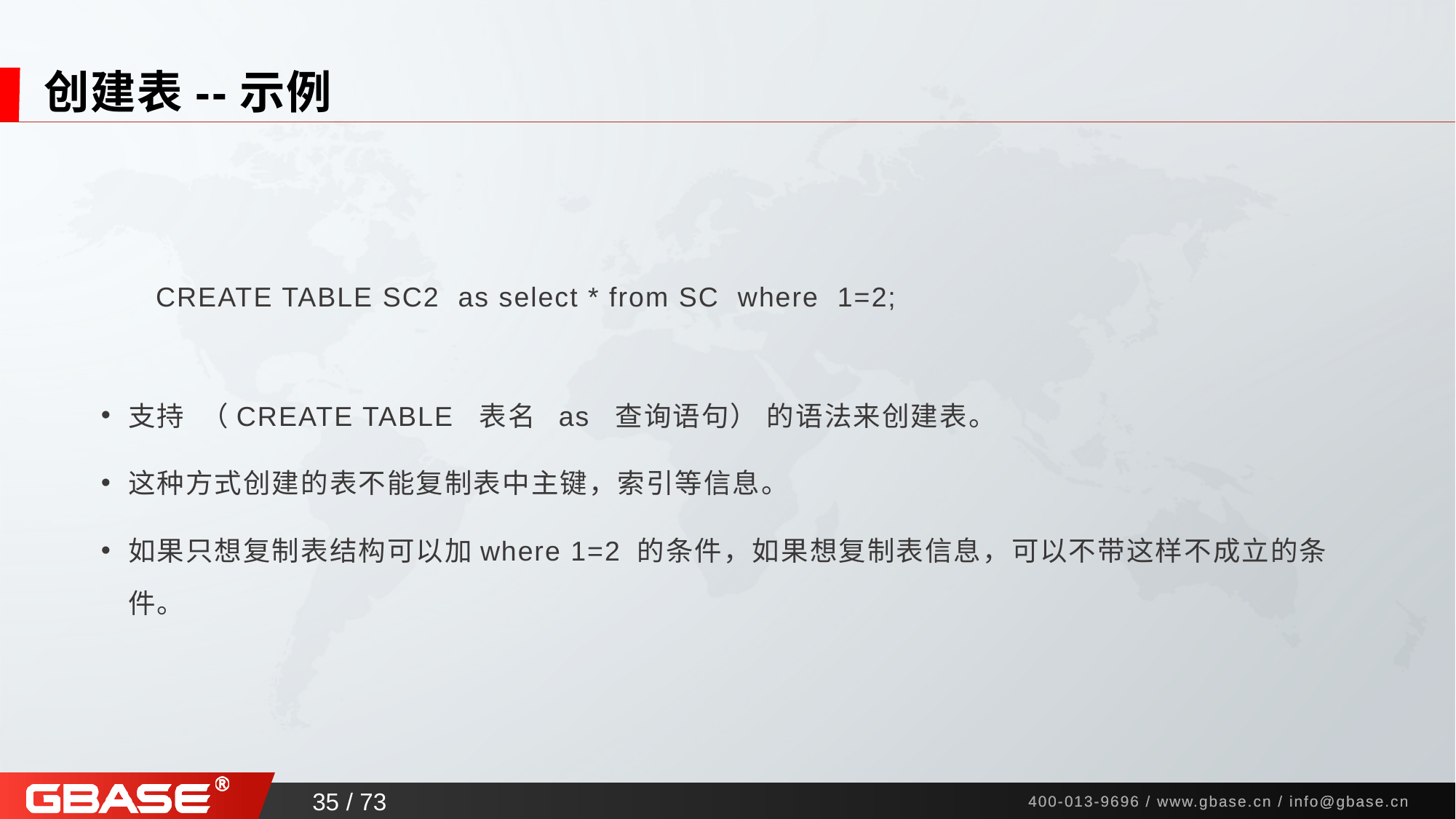

# 创建表--示例

      CREATE TABLE SC2  as select * from SC  where  1=2;

支持  （CREATE TABLE  表名  as  查询语句） 的语法来创建表。
这种方式创建的表不能复制表中主键，索引等信息。
如果只想复制表结构可以加where 1=2 的条件，如果想复制表信息，可以不带这样不成立的条件。